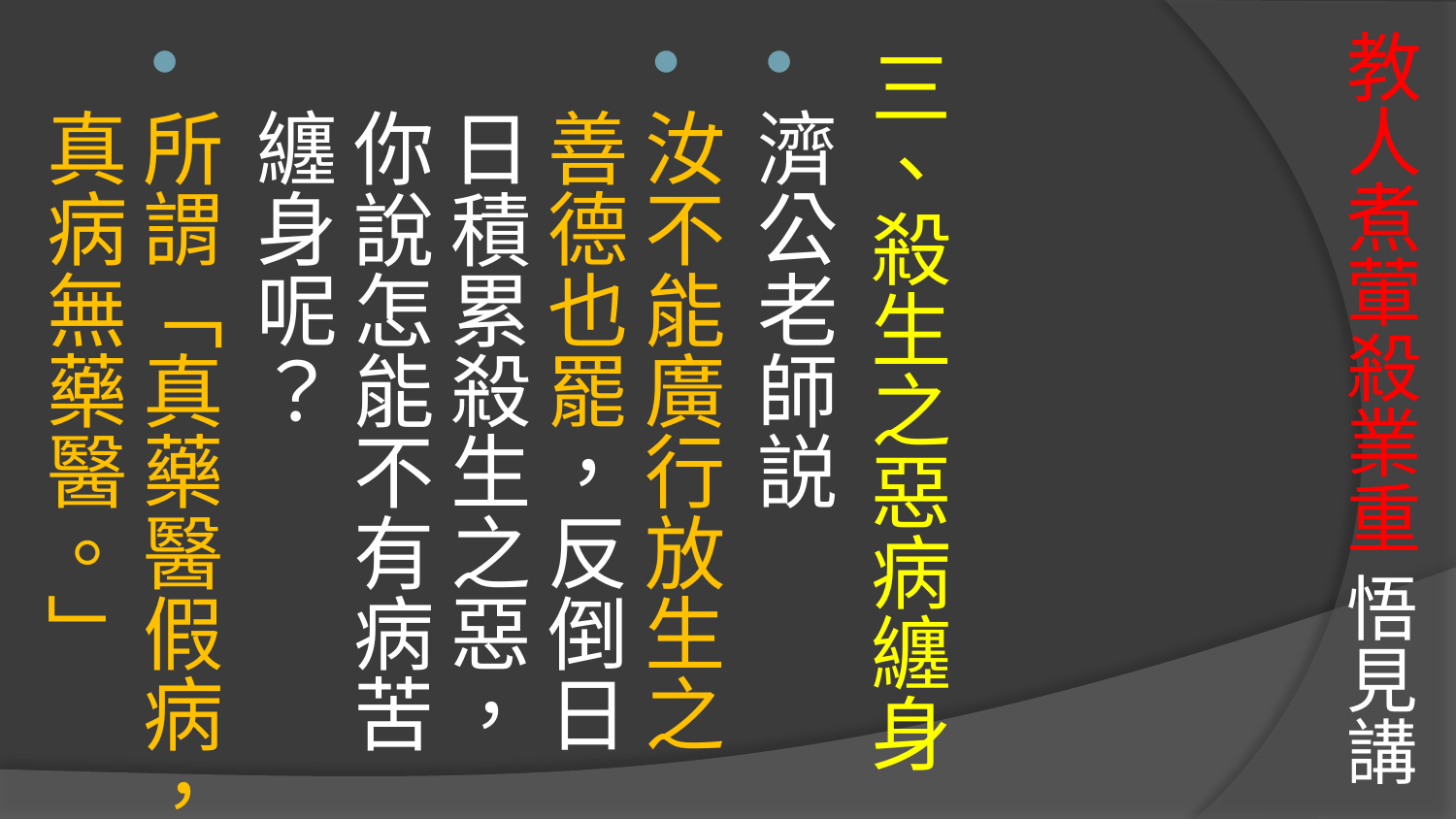

# 教人煮葷殺業重 悟見講
三、殺生之惡病纏身
濟公老師説
汝不能廣行放生之善德也罷，反倒日日積累殺生之惡，你說怎能不有病苦纏身呢？
所謂「真藥醫假病，真病無藥醫。」